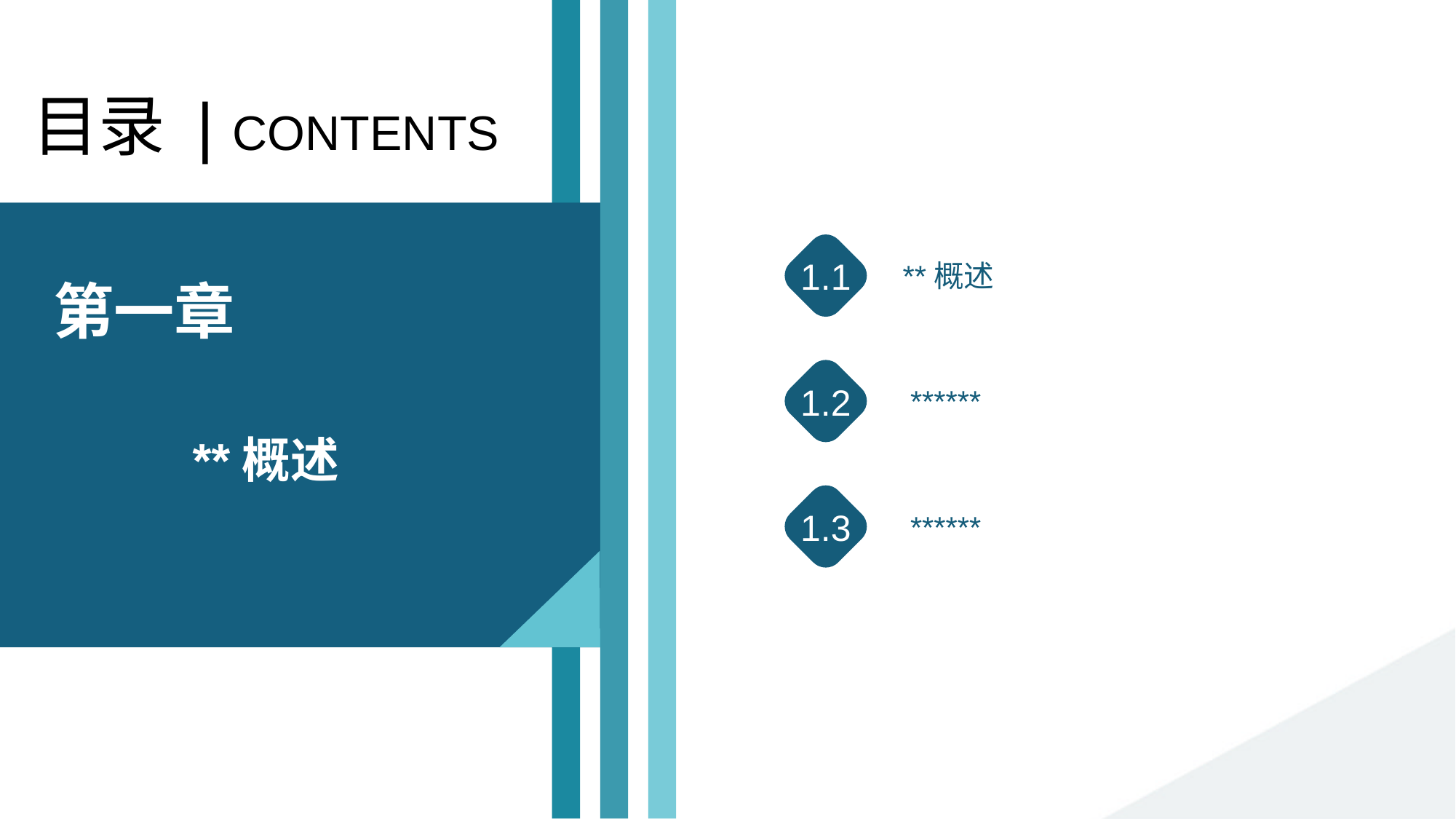

目录 | CONTENTS

1.1
**概述
第一章
1.2
******
**概述
1.3
******